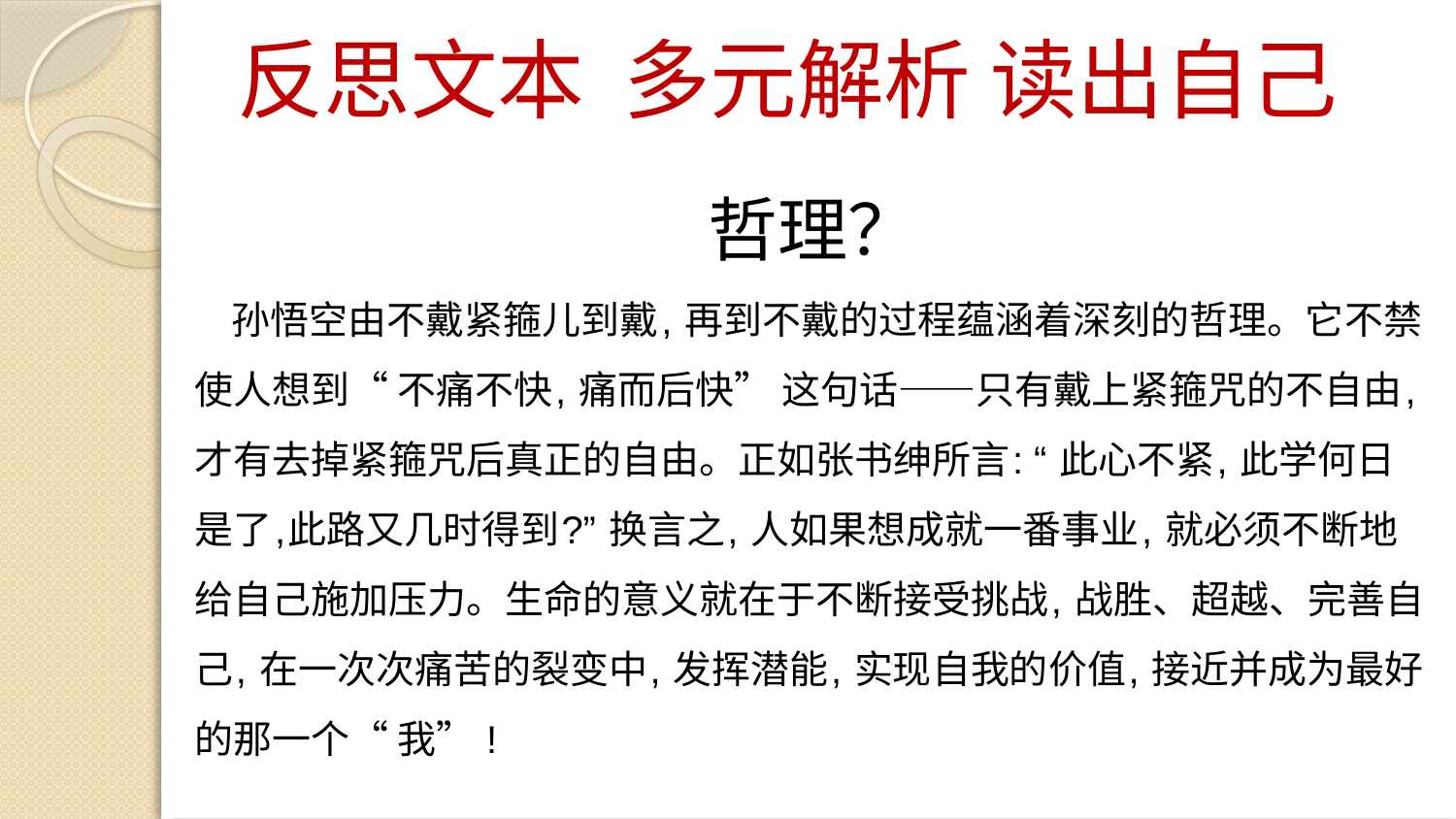

# 反思文本  多元解析 读出自己
哲理？
    孙悟空由不戴紧箍儿到戴, 再到不戴的过程蕴涵着深刻的哲理。它不禁使人想到“ 不痛不快, 痛而后快” 这句话——只有戴上紧箍咒的不自由, 才有去掉紧箍咒后真正的自由。正如张书绅所言: “ 此心不紧, 此学何日是了,此路又几时得到?” 换言之, 人如果想成就一番事业, 就必须不断地给自己施加压力。生命的意义就在于不断接受挑战, 战胜、超越、完善自己, 在一次次痛苦的裂变中, 发挥潜能, 实现自我的价值, 接近并成为最好的那一个“ 我” !